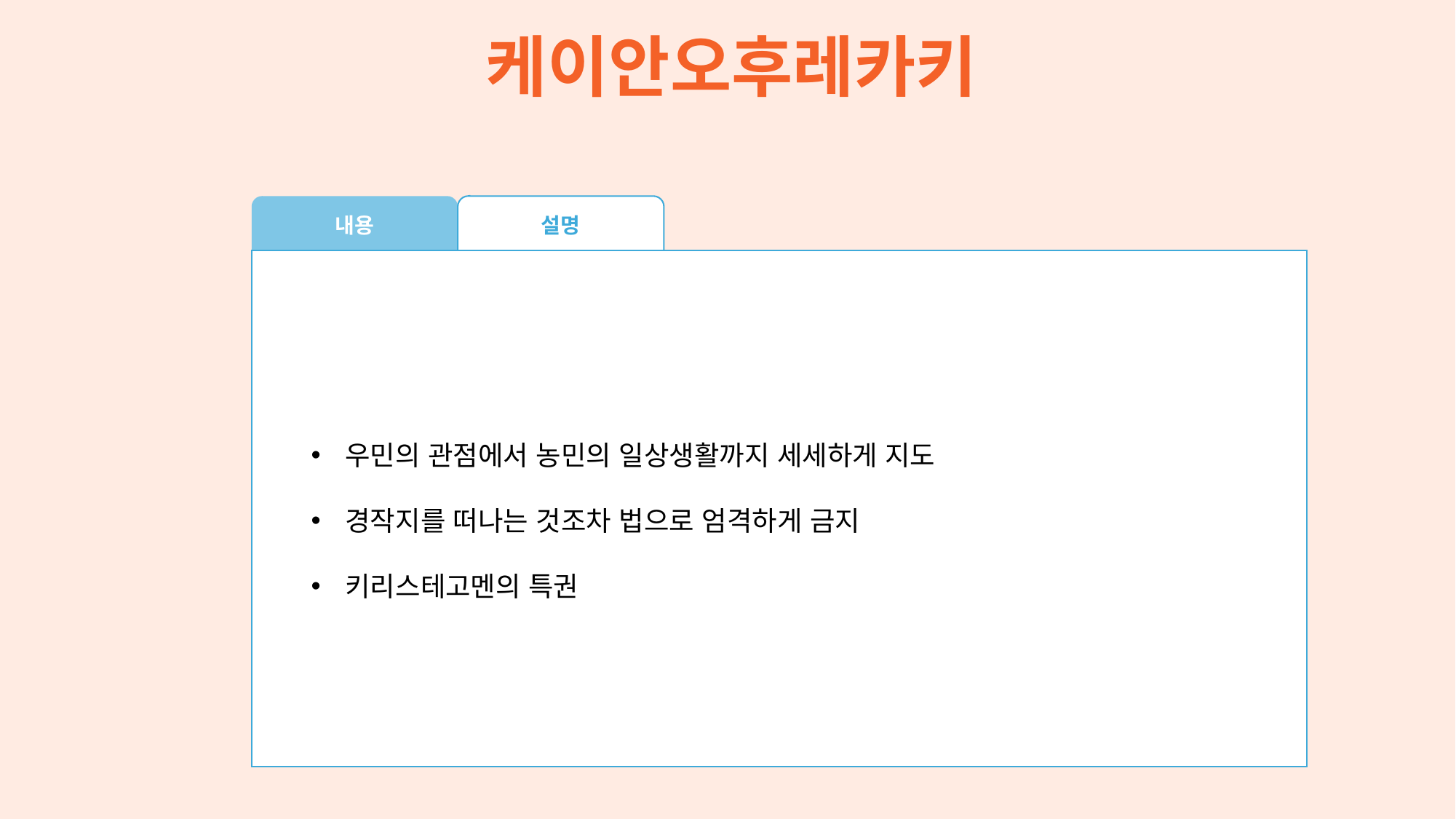

케이안오후레카키
내용
설명

우민의 관점에서 농민의 일상생활까지 세세하게 지도
경작지를 떠나는 것조차 법으로 엄격하게 금지
키리스테고멘의 특권